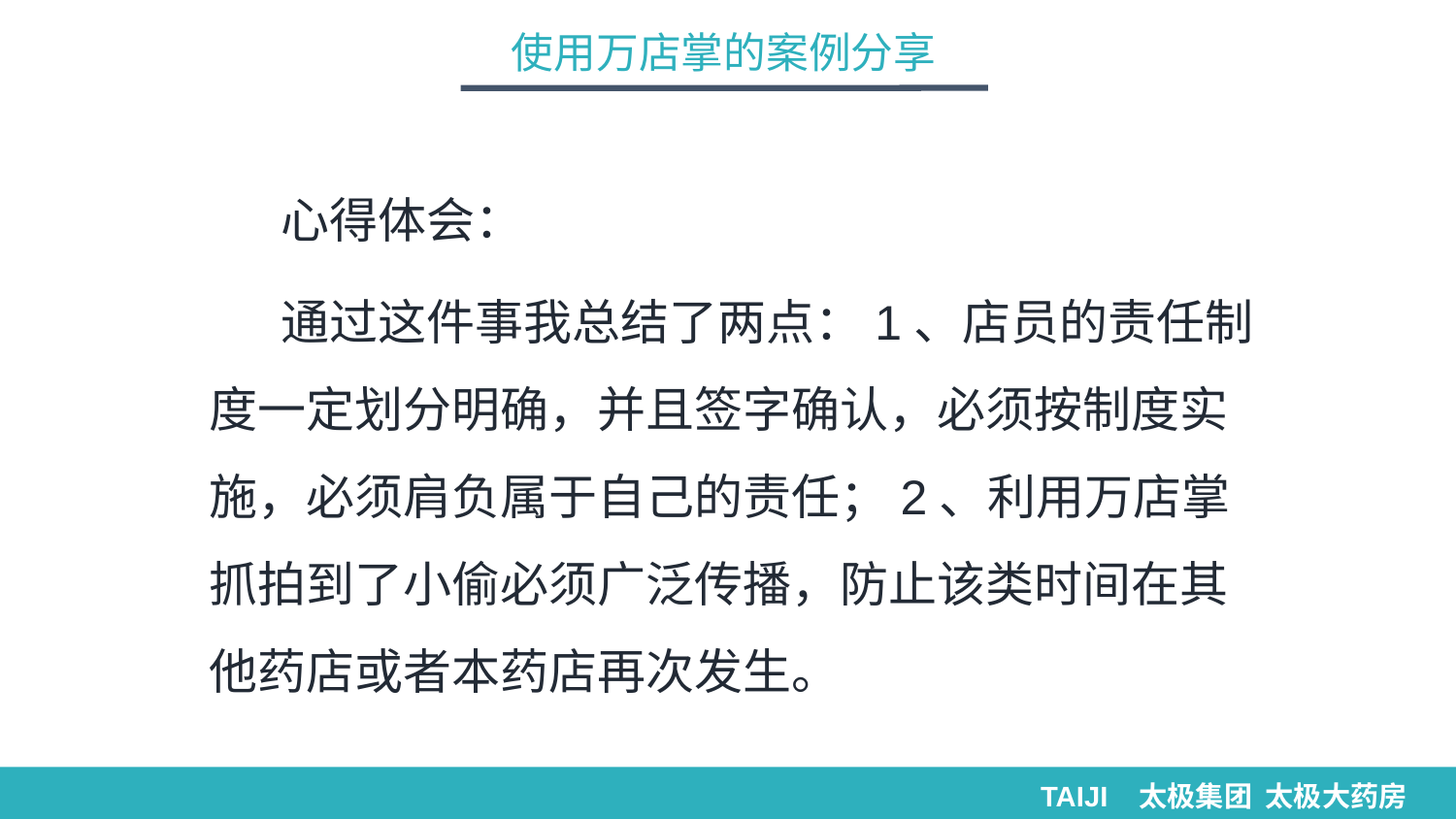

使用万店掌的案例分享
心得体会：
通过这件事我总结了两点：1、店员的责任制度一定划分明确，并且签字确认，必须按制度实施，必须肩负属于自己的责任；2、利用万店掌抓拍到了小偷必须广泛传播，防止该类时间在其他药店或者本药店再次发生。

TAIJI   太极集团  太极大药房